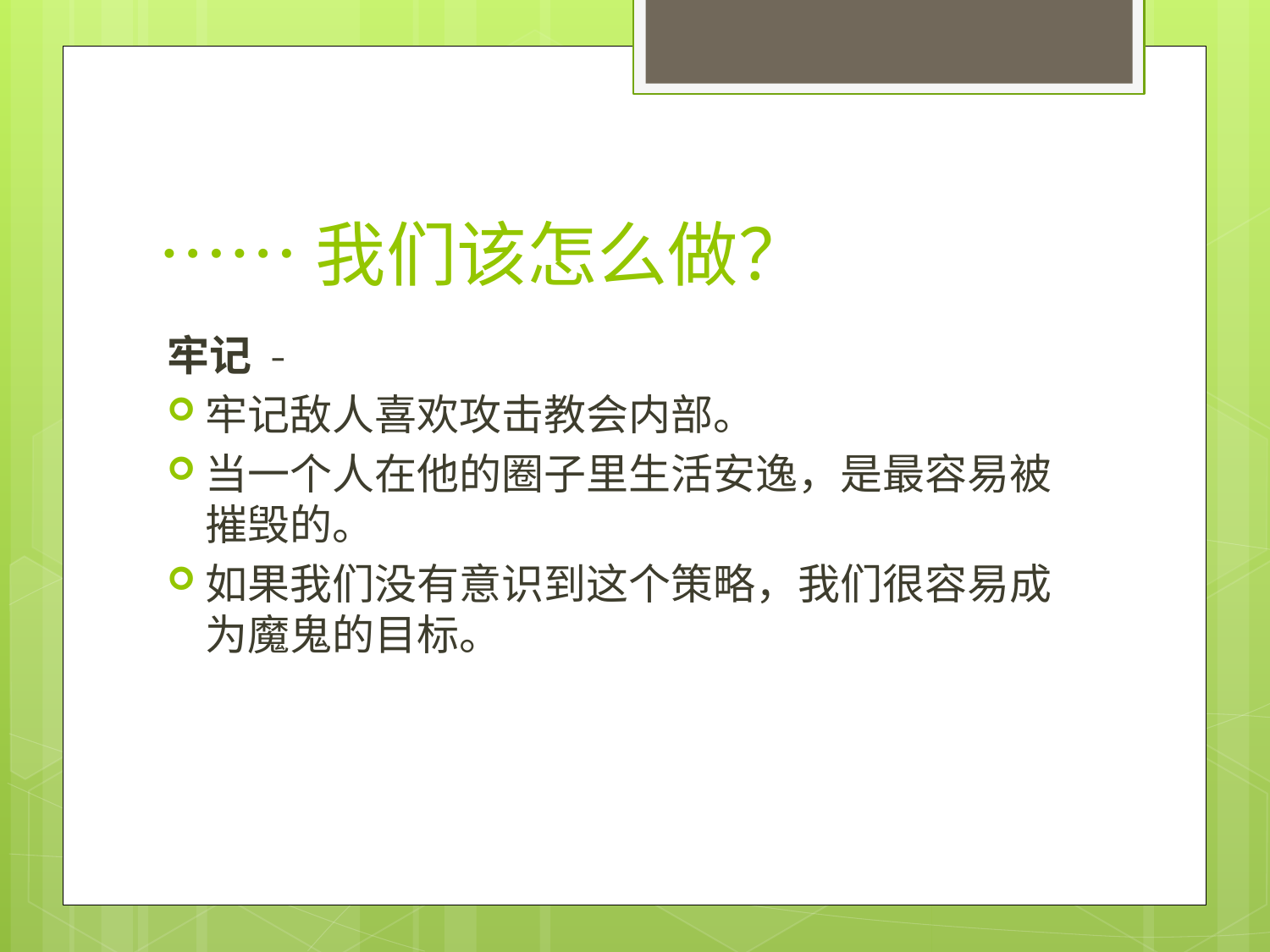

# ……我们该怎么做？
牢记 -
牢记敌人喜欢攻击教会内部。
当一个人在他的圈子里生活安逸，是最容易被摧毁的。
如果我们没有意识到这个策略，我们很容易成为魔鬼的目标。